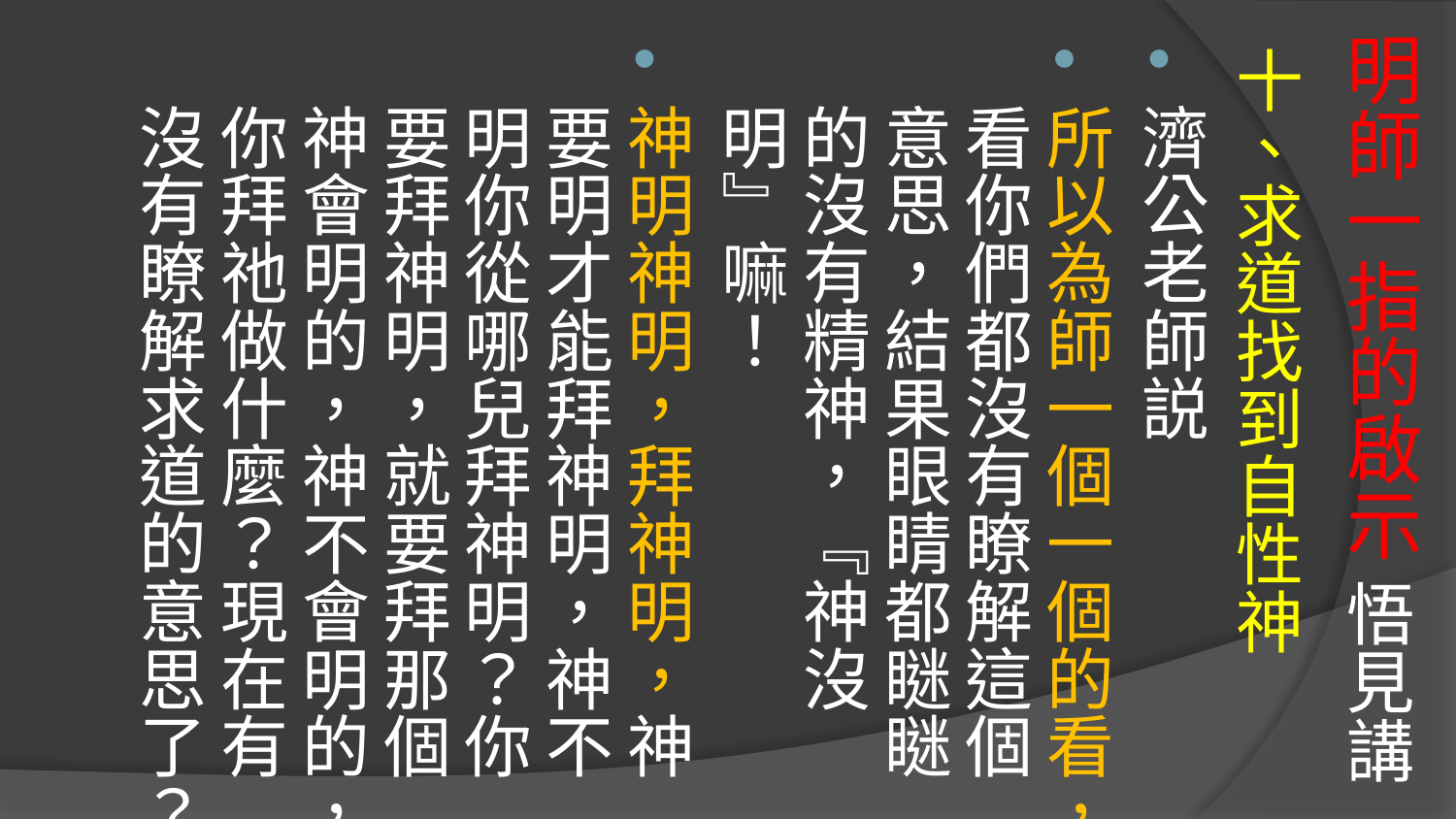

# 明師一指的啟示 悟見講
十、求道找到自性神
濟公老師説
所以為師一個一個的看，看你們都沒有瞭解這個意思，結果眼睛都瞇瞇的沒有精神，『神沒明』嘛！
神明神明，拜神明，神要明才能拜神明，神不明你從哪兒拜神明？你要拜神明，就要拜那個神會明的，神不會明的，你拜祂做什麼？現在有沒有瞭解求道的意思了？